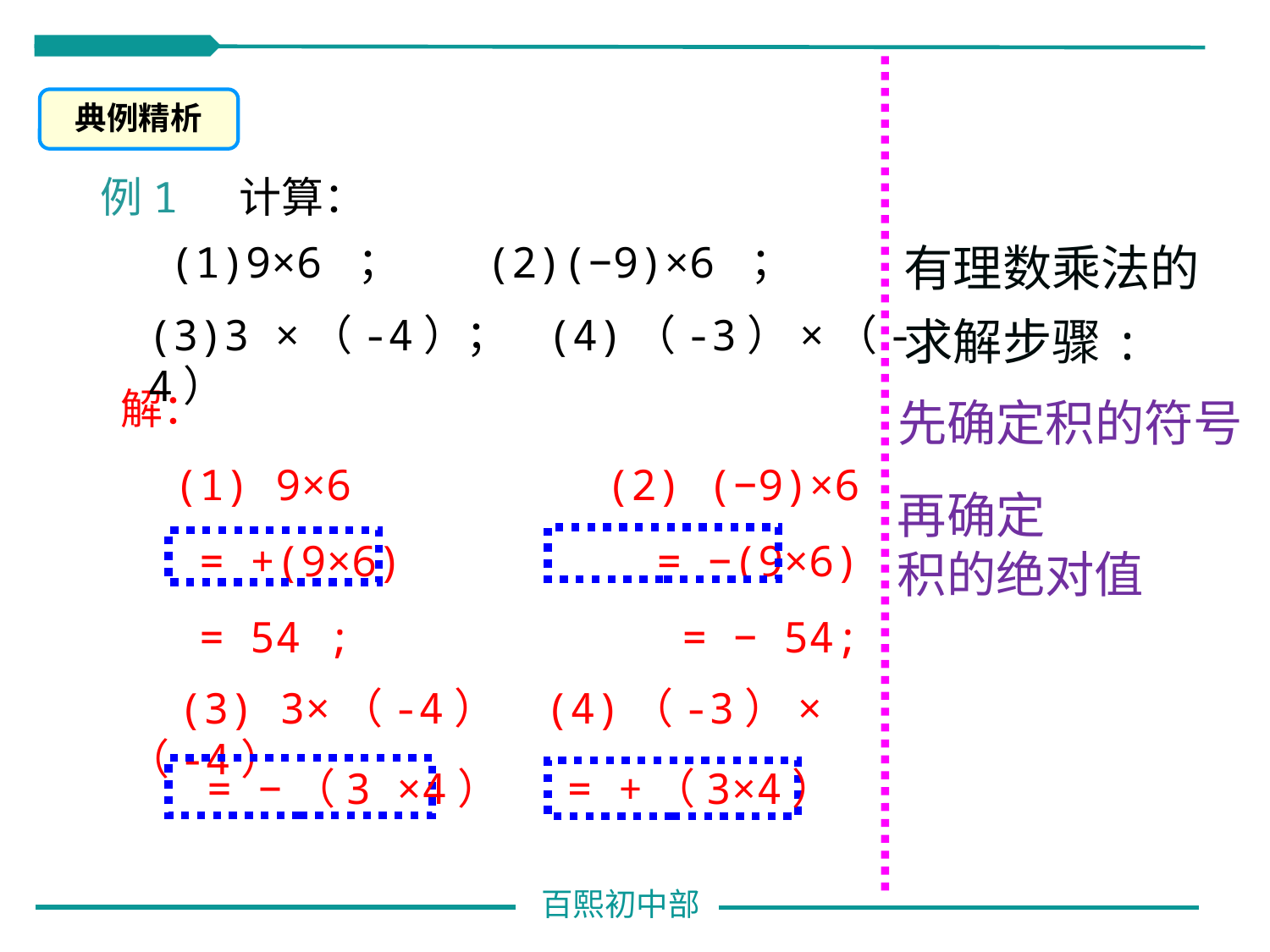

典例精析
     例1  计算：
     (1)9×6 ；        (2)(−9)×6 ；
有理数乘法的求解步骤:
(3)3 ×（-4）；   (4)（-3）×（-4）
    解：
    (1) 9×6          (2) (−9)×6
     = +(9×6)          = −(9×6)
     = 54 ;             = − 54;
先确定积的符号
再确定
积的绝对值

  (3) 3×（-4）    (4)（-3）×（-4）
    = −（3 ×4）      = +（3×4）
百熙初中部